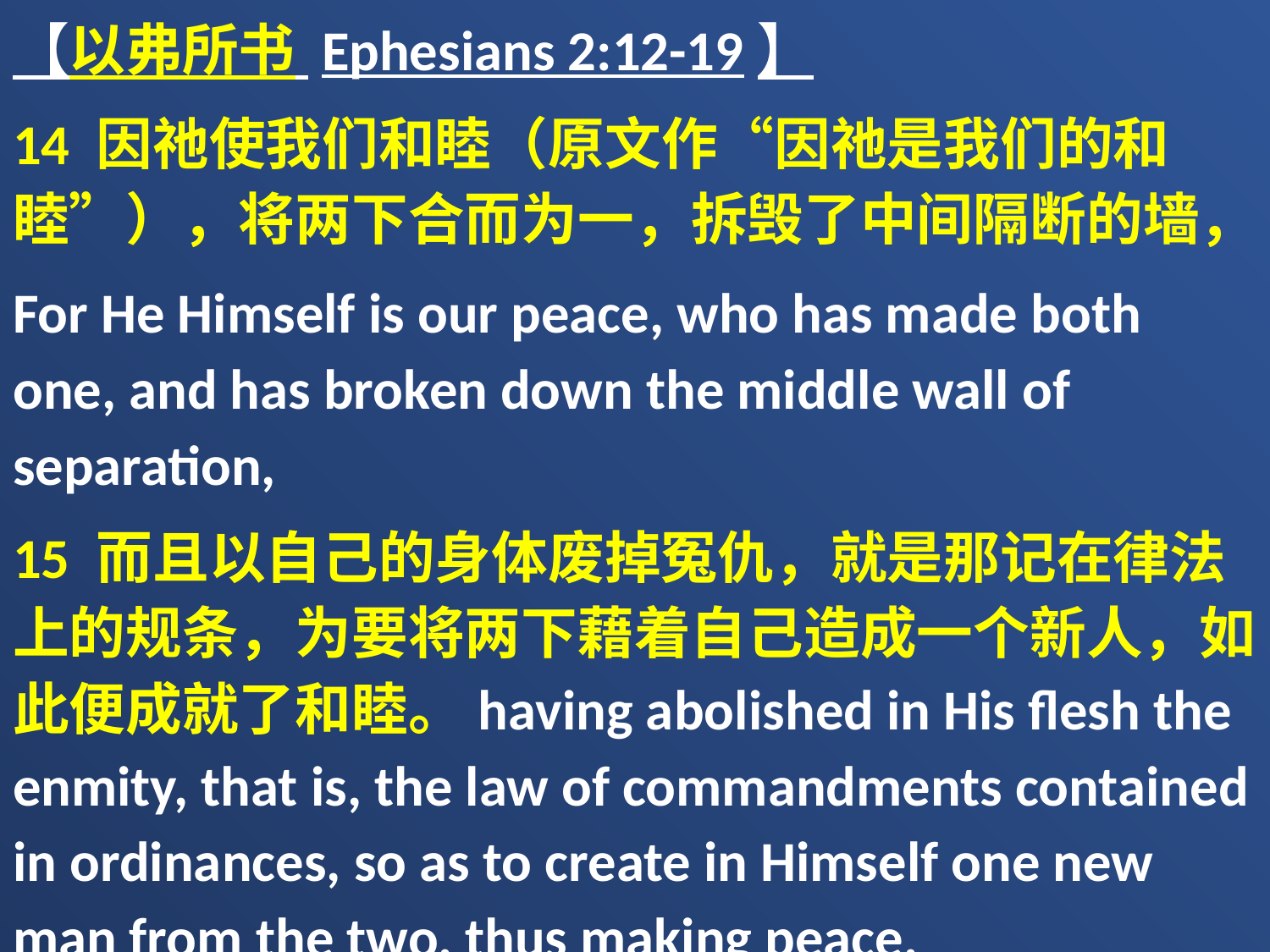

【以弗所书 Ephesians 2:12-19】
14 因祂使我们和睦（原文作“因祂是我们的和睦”），将两下合而为一，拆毁了中间隔断的墙，
For He Himself is our peace, who has made both one, and has broken down the middle wall of separation,
15 而且以自己的身体废掉冤仇，就是那记在律法上的规条，为要将两下藉着自己造成一个新人，如此便成就了和睦。having abolished in His flesh the enmity, that is, the law of commandments contained in ordinances, so as to create in Himself one new man from the two, thus making peace,